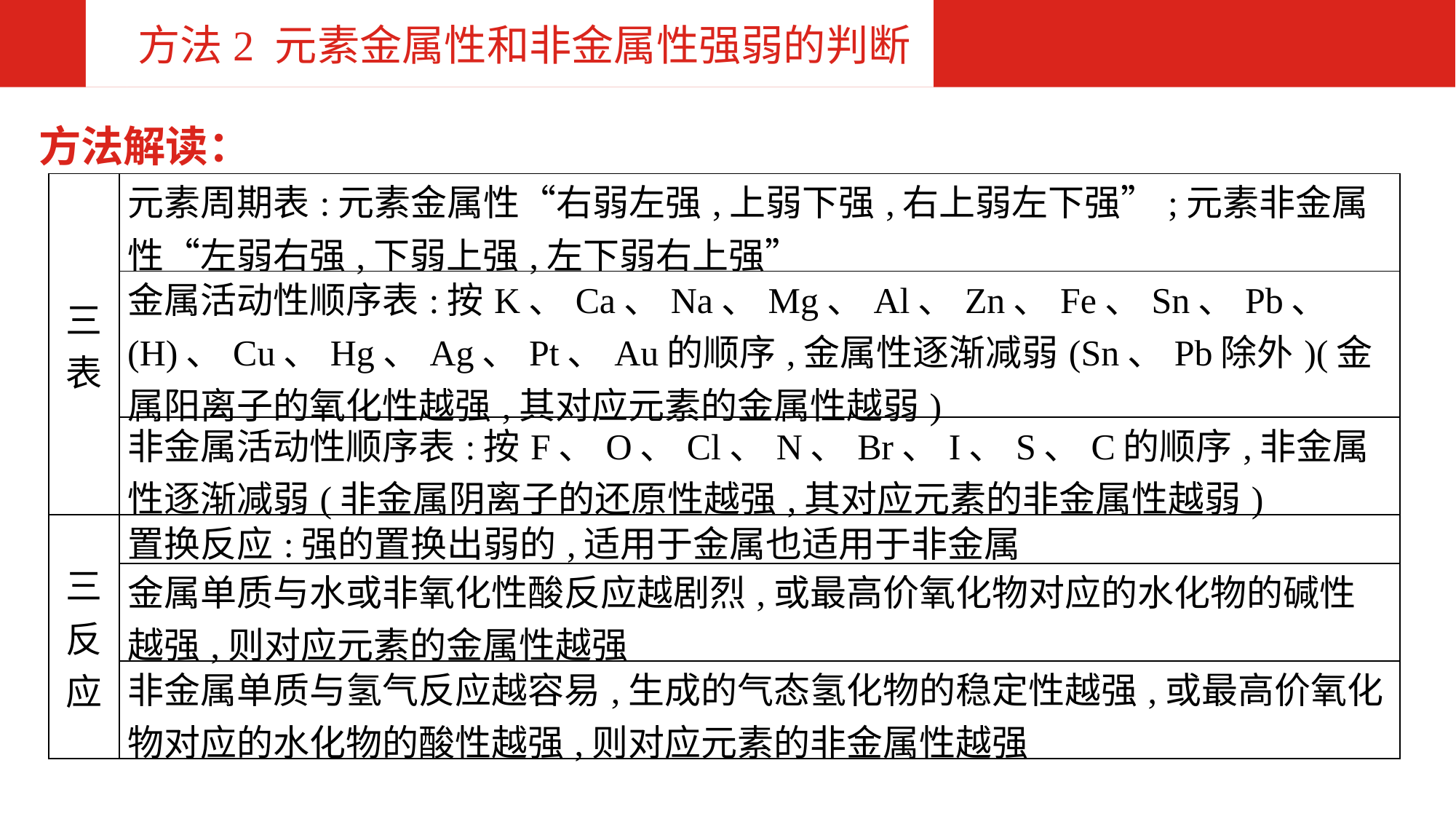

方法2 元素金属性和非金属性强弱的判断

方法解读：
| 三表 | 元素周期表:元素金属性“右弱左强,上弱下强,右上弱左下强”;元素非金属性“左弱右强,下弱上强,左下弱右上强” |
| --- | --- |
|  | 金属活动性顺序表:按K、Ca、Na、Mg、Al、Zn、Fe、Sn、Pb、(H)、Cu、Hg、Ag、Pt、Au的顺序,金属性逐渐减弱(Sn、Pb除外)(金属阳离子的氧化性越强,其对应元素的金属性越弱) |
|  | 非金属活动性顺序表:按F、O、Cl、N、Br、I、S、C的顺序,非金属性逐渐减弱(非金属阴离子的还原性越强,其对应元素的非金属性越弱) |
| 三反应 | 置换反应:强的置换出弱的,适用于金属也适用于非金属 |
|  | 金属单质与水或非氧化性酸反应越剧烈,或最高价氧化物对应的水化物的碱性越强,则对应元素的金属性越强 |
|  | 非金属单质与氢气反应越容易,生成的气态氢化物的稳定性越强,或最高价氧化物对应的水化物的酸性越强,则对应元素的非金属性越强 |